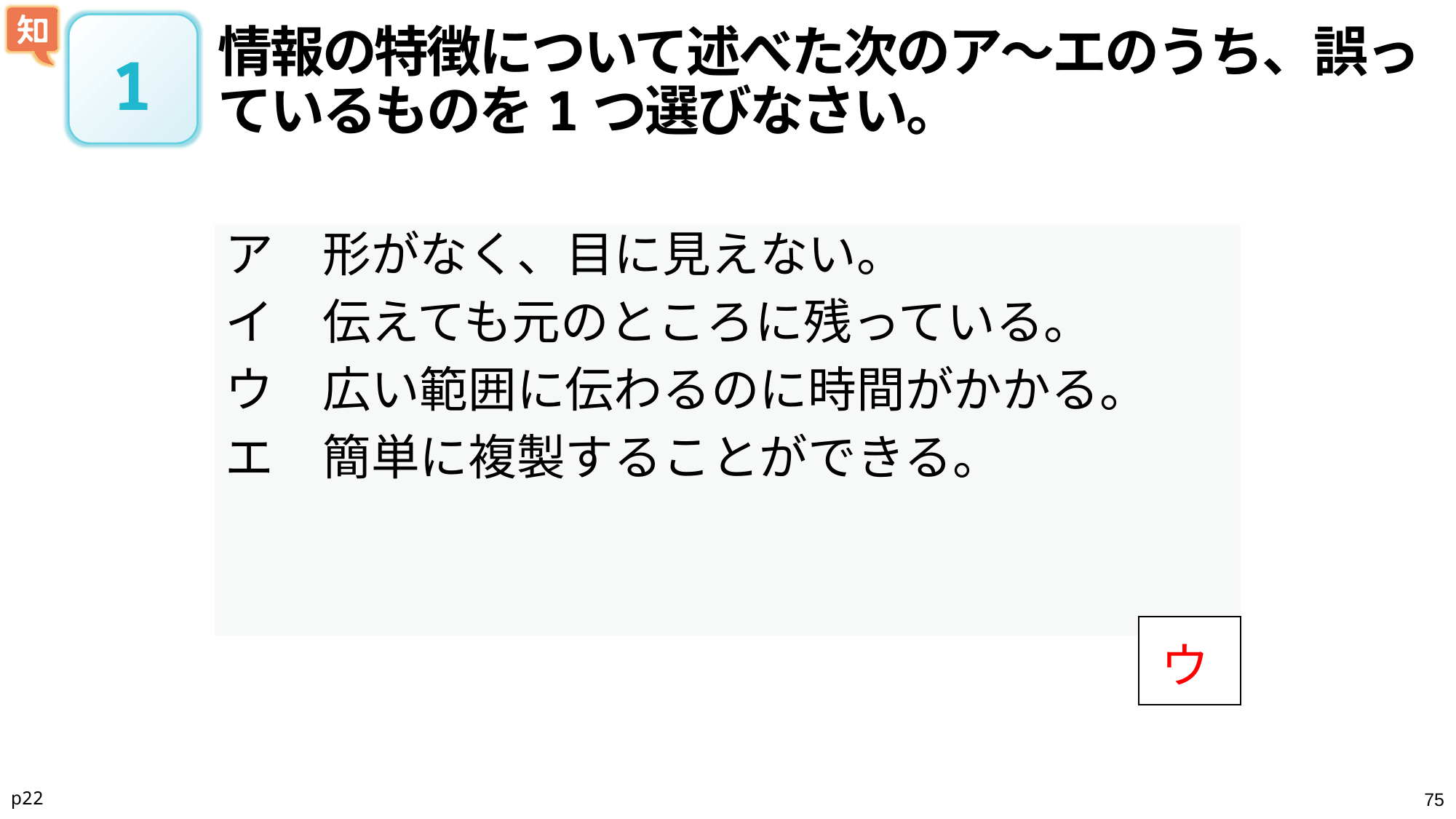

情報の特徴について述べた次のア～エのうち、誤っているものを1つ選びなさい。
# 1
ア　形がなく、目に見えない。
イ　伝えても元のところに残っている。
ウ　広い範囲に伝わるのに時間がかかる。
エ　簡単に複製することができる。
|  |
| --- |
ウ
p22
75